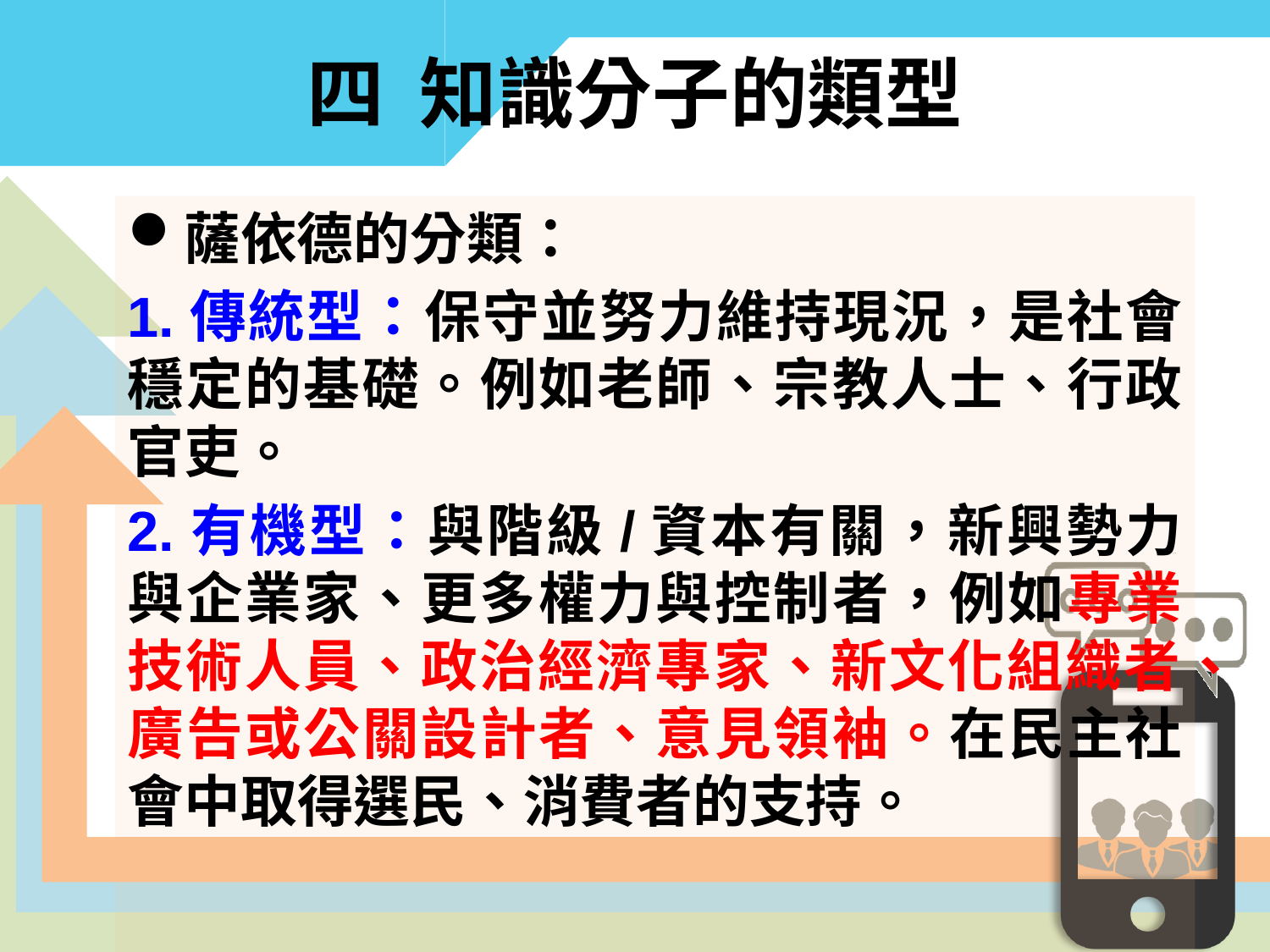

# 四  知識分子的類型
薩依德的分類：
1.傳統型：保守並努力維持現況，是社會穩定的基礎。例如老師、宗教人士、行政官吏。
2.有機型：與階級/資本有關，新興勢力與企業家、更多權力與控制者，例如專業技術人員、政治經濟專家、新文化組織者、廣告或公關設計者、意見領袖。在民主社會中取得選民、消費者的支持。